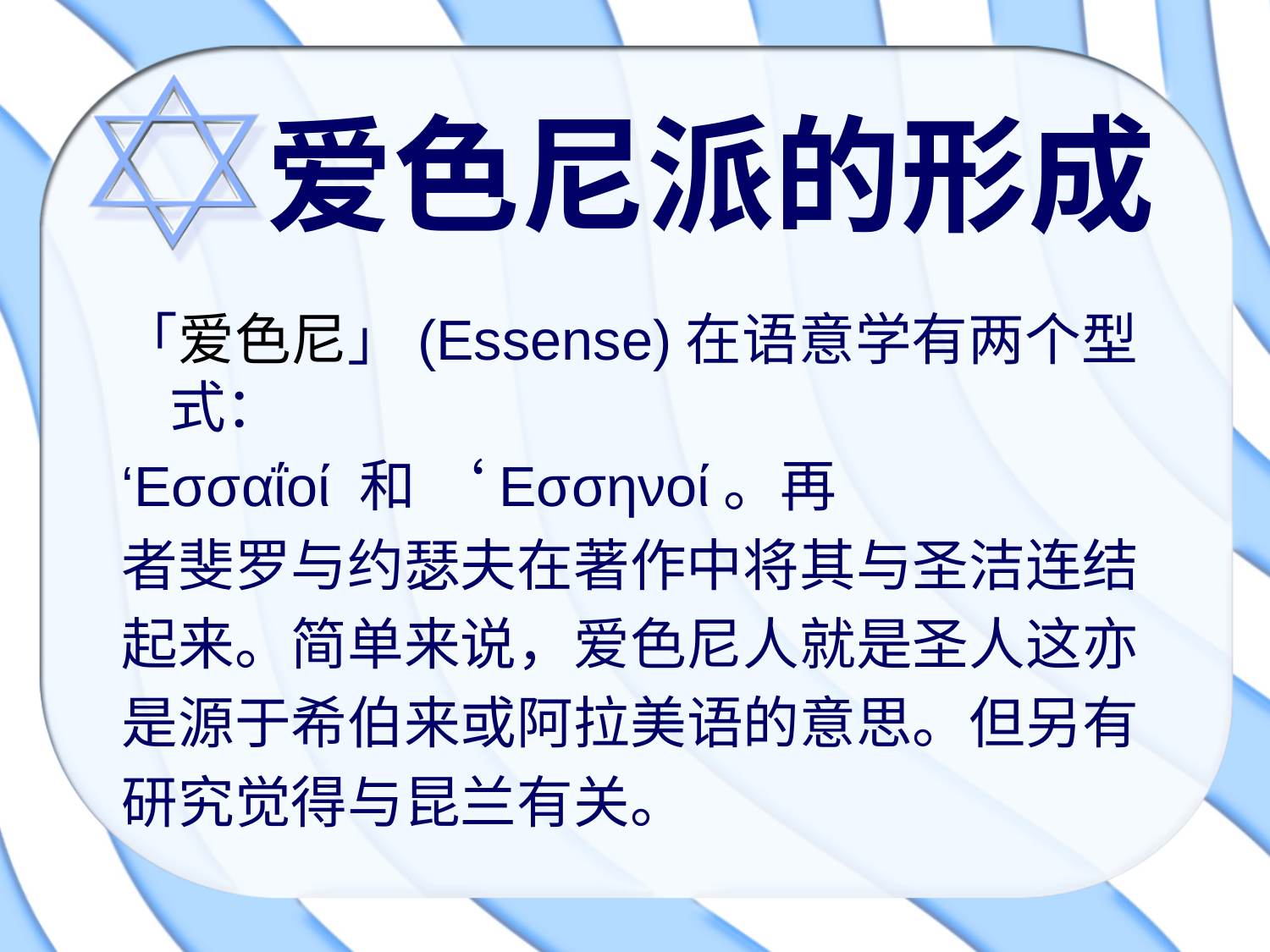

爱色尼派的形成
「爱色尼」(Essense)在语意学有两个型式：
‘Εσσαΐοί 和 ‘Εσσηνοί。再
者斐罗与约瑟夫在著作中将其与圣洁连结
起来。简单来说，爱色尼人就是圣人这亦
是源于希伯来或阿拉美语的意思。但另有
研究觉得与昆兰有关。